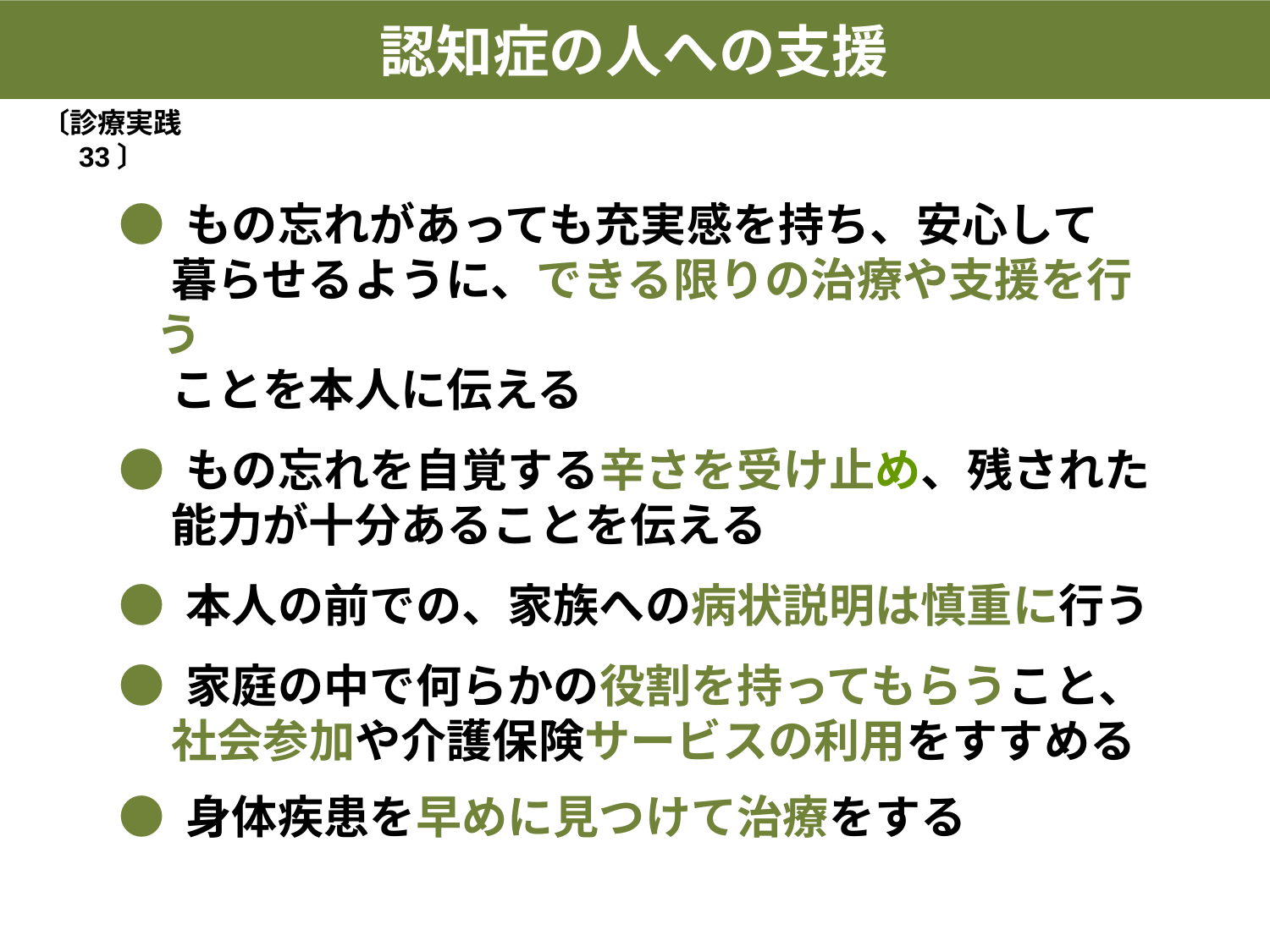

認知症の人への支援
〔診療実践 33〕
● もの忘れがあっても充実感を持ち、安心して
    暮らせるように、できる限りの治療や支援を行う
    ことを本人に伝える

● もの忘れを自覚する辛さを受け止め、残された
    能力が十分あることを伝える

● 本人の前での、家族への病状説明は慎重に行う

● 家庭の中で何らかの役割を持ってもらうこと、
    社会参加や介護保険サービスの利用をすすめる

● 身体疾患を早めに見つけて治療をする